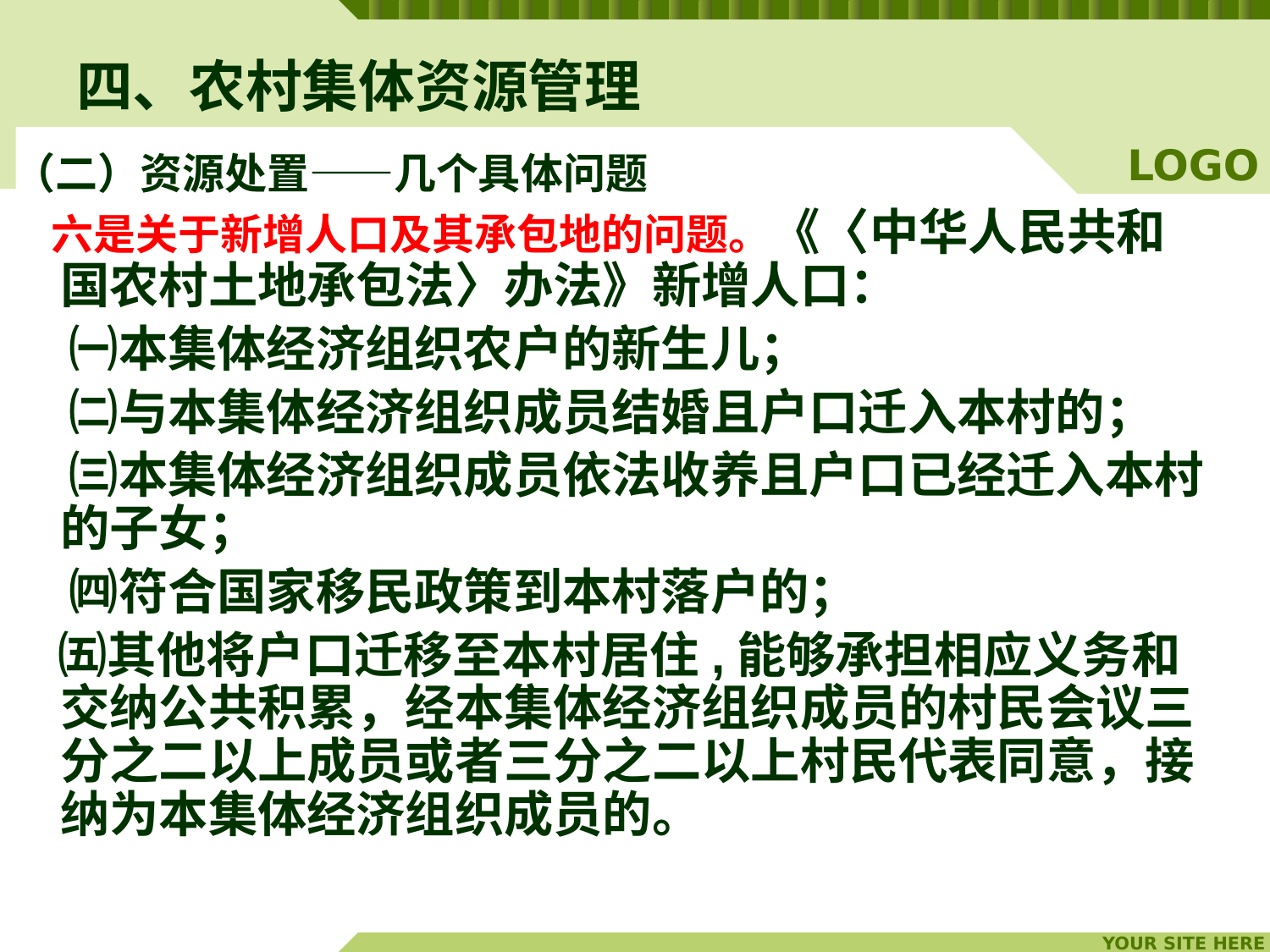

# 四、农村集体资源管理
（二）资源处置——几个具体问题
   六是关于新增人口及其承包地的问题。《〈中华人民共和国农村土地承包法〉办法》新增人口：
    ㈠本集体经济组织农户的新生儿；
    ㈡与本集体经济组织成员结婚且户口迁入本村的；
    ㈢本集体经济组织成员依法收养且户口已经迁入本村的子女；
    ㈣符合国家移民政策到本村落户的；
   ㈤其他将户口迁移至本村居住,能够承担相应义务和交纳公共积累，经本集体经济组织成员的村民会议三分之二以上成员或者三分之二以上村民代表同意，接纳为本集体经济组织成员的。